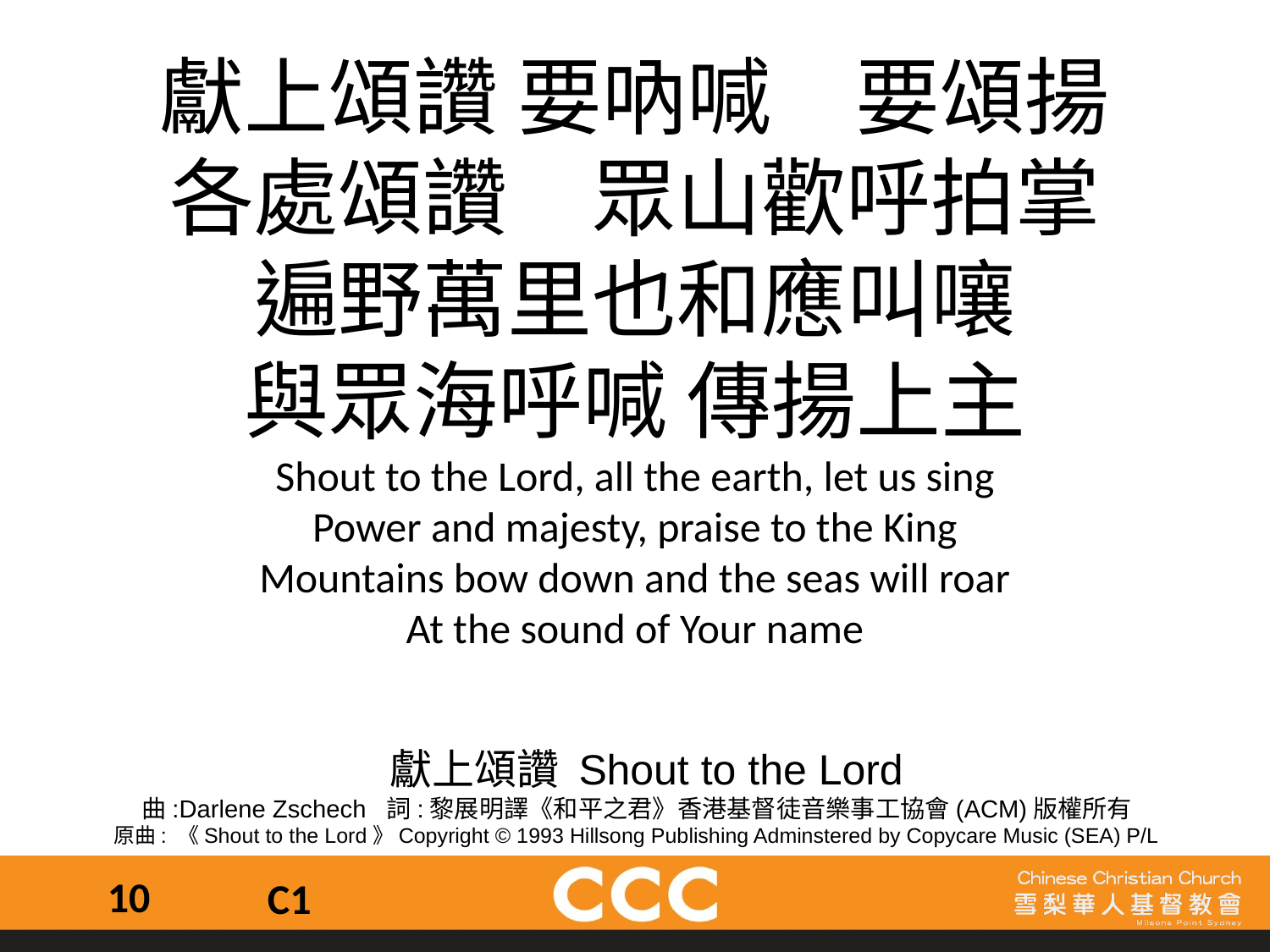

獻上頌讚 要吶喊　要頌揚
各處頌讚　眾山歡呼拍掌
遍野萬里也和應叫嚷
與眾海呼喊 傳揚上主
Shout to the Lord, all the earth, let us sing
Power and majesty, praise to the King
Mountains bow down and the seas will roar
At the sound of Your name
 獻上頌讚 Shout to the Lord
曲:Darlene Zschech  詞:黎展明譯《和平之君》香港基督徒音樂事工協會(ACM)版權所有
原曲: 《Shout to the Lord》Copyright © 1993 Hillsong Publishing Adminstered by Copycare Music (SEA) P/L
10
C1